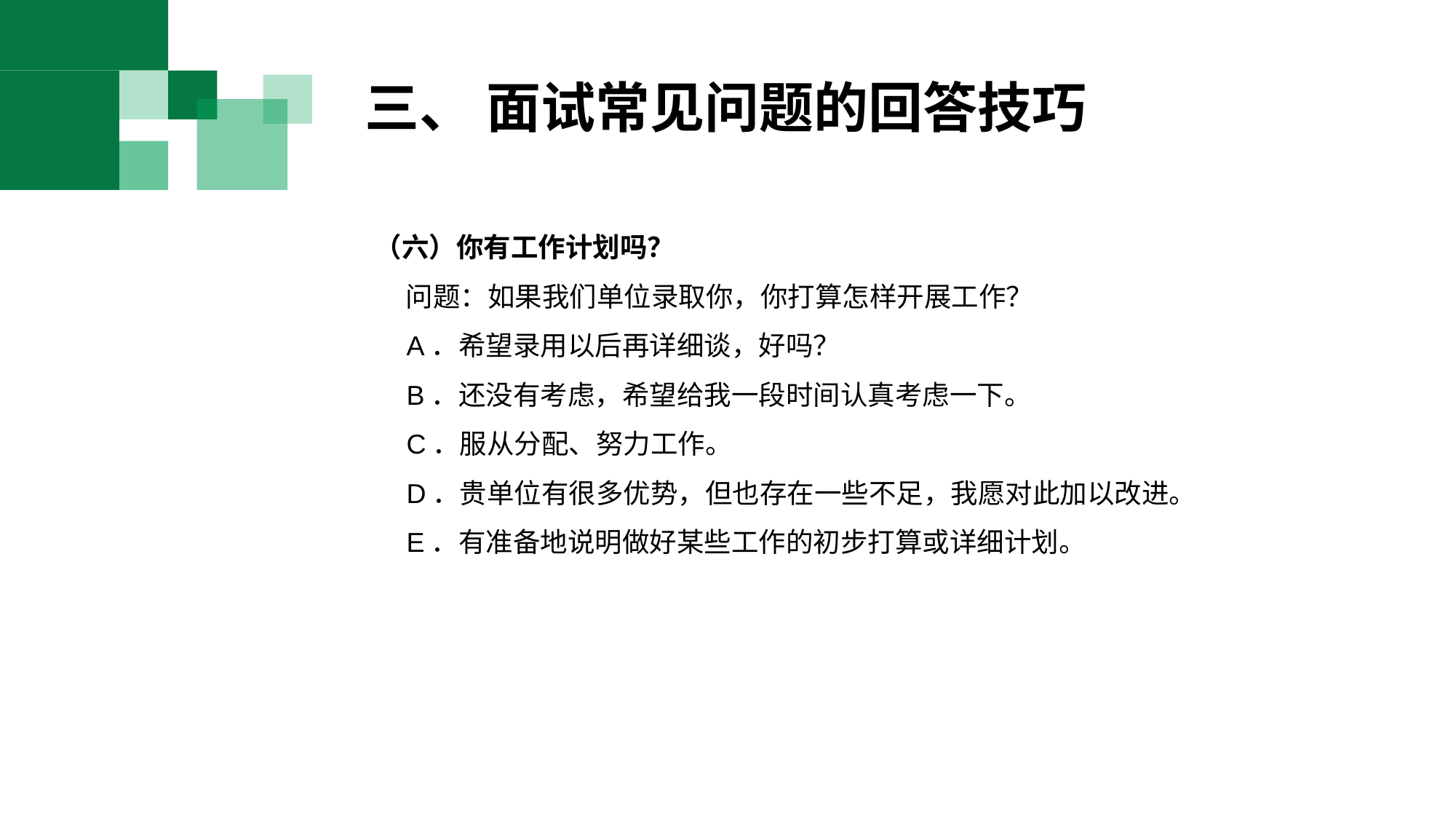

三、 面试常见问题的回答技巧

（六）你有工作计划吗？
    问题：如果我们单位录取你，你打算怎样开展工作？
A．希望录用以后再详细谈，好吗？
B．还没有考虑，希望给我一段时间认真考虑一下。
C．服从分配、努力工作。
D．贵单位有很多优势，但也存在一些不足，我愿对此加以改进。
E．有准备地说明做好某些工作的初步打算或详细计划。